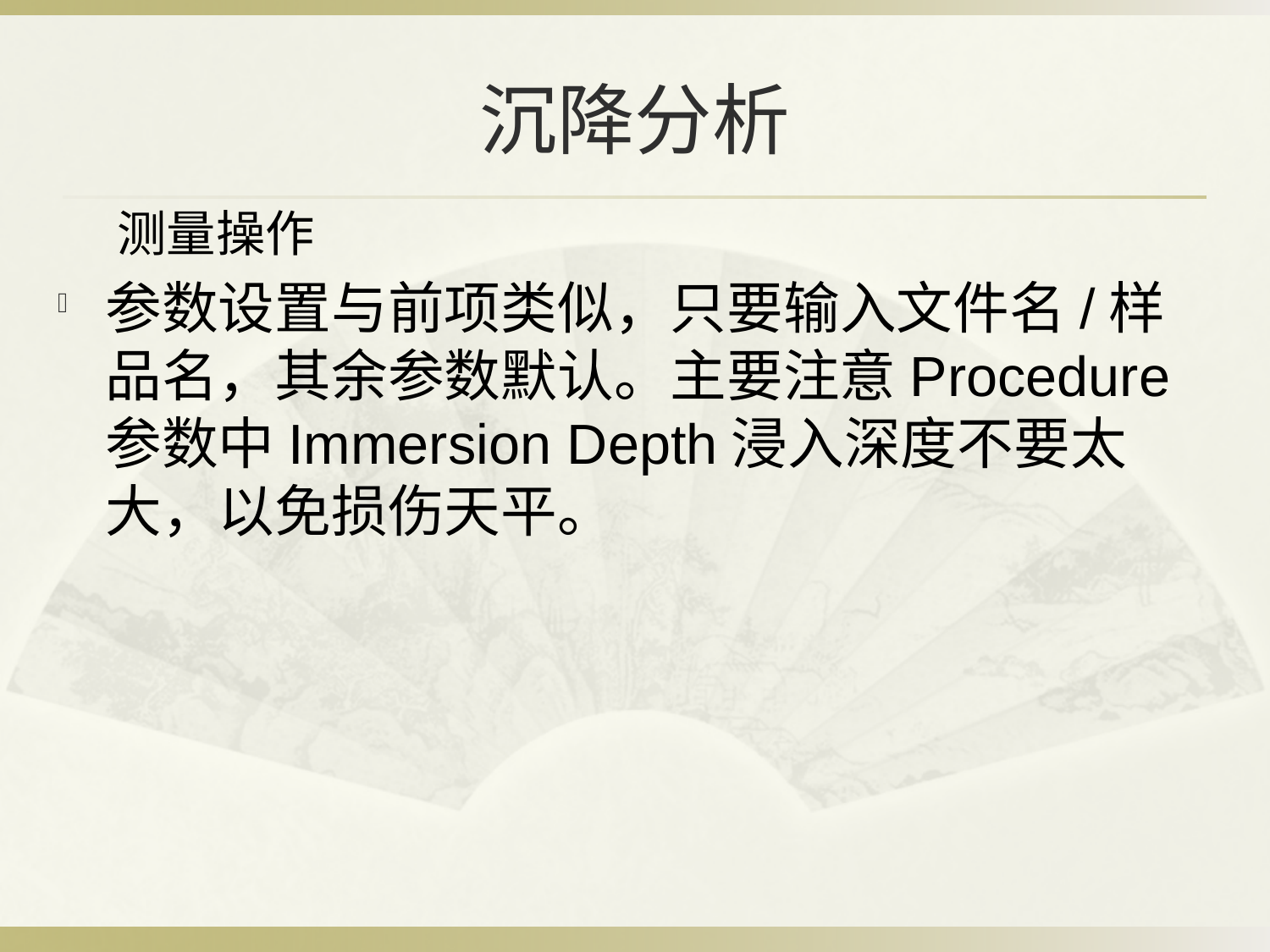

沉降分析
测量操作
参数设置与前项类似，只要输入文件名/样品名，其余参数默认。主要注意Procedure参数中Immersion Depth浸入深度不要太大，以免损伤天平。